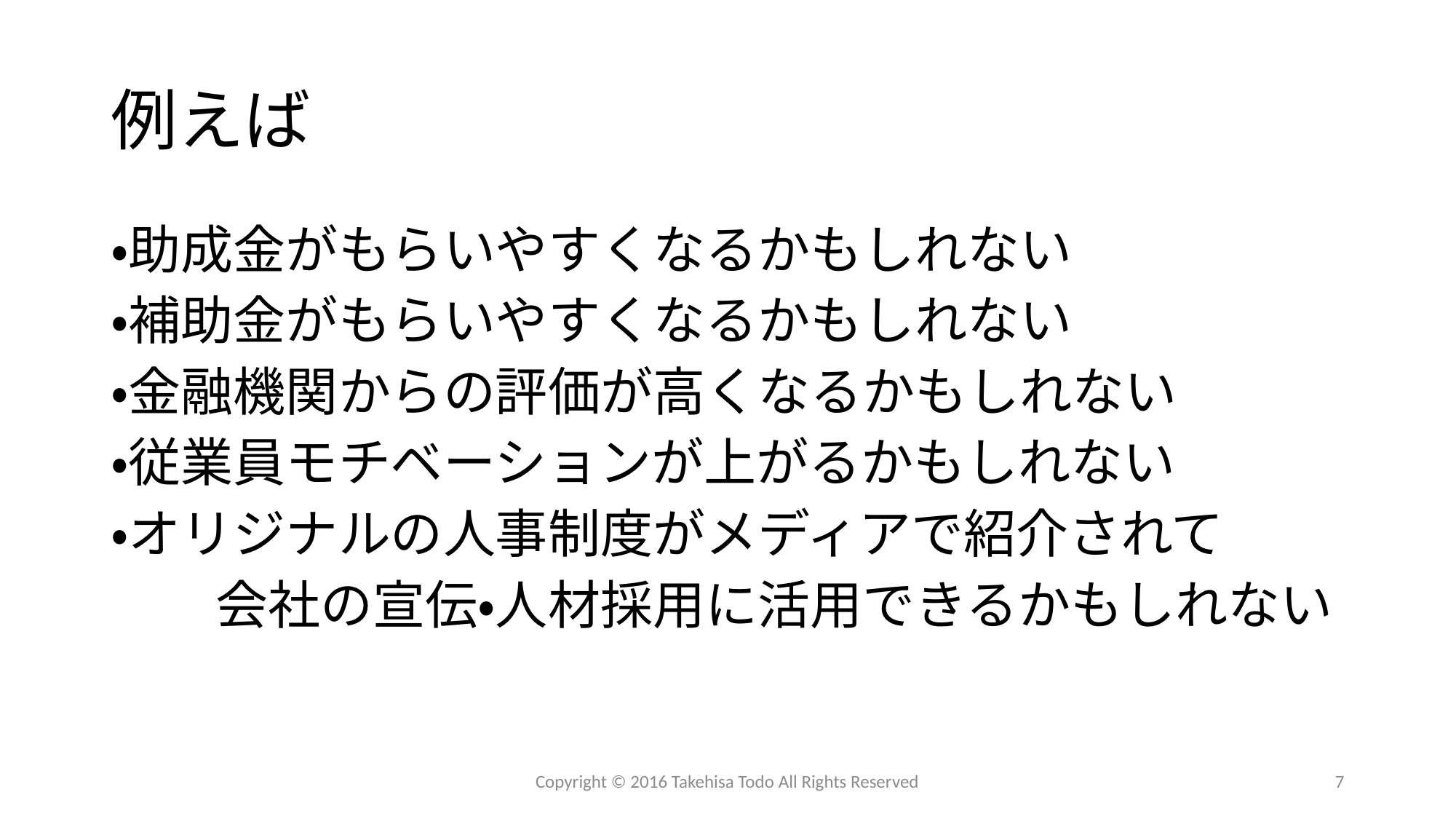

# 例えば
・助成金がもらいやすくなるかもしれない
・補助金がもらいやすくなるかもしれない
・金融機関からの評価が高くなるかもしれない
・従業員モチベーションが上がるかもしれない
・オリジナルの人事制度がメディアで紹介されて
　　会社の宣伝・人材採用に活用できるかもしれない

Copyright © 2016 Takehisa Todo All Rights Reserved
7